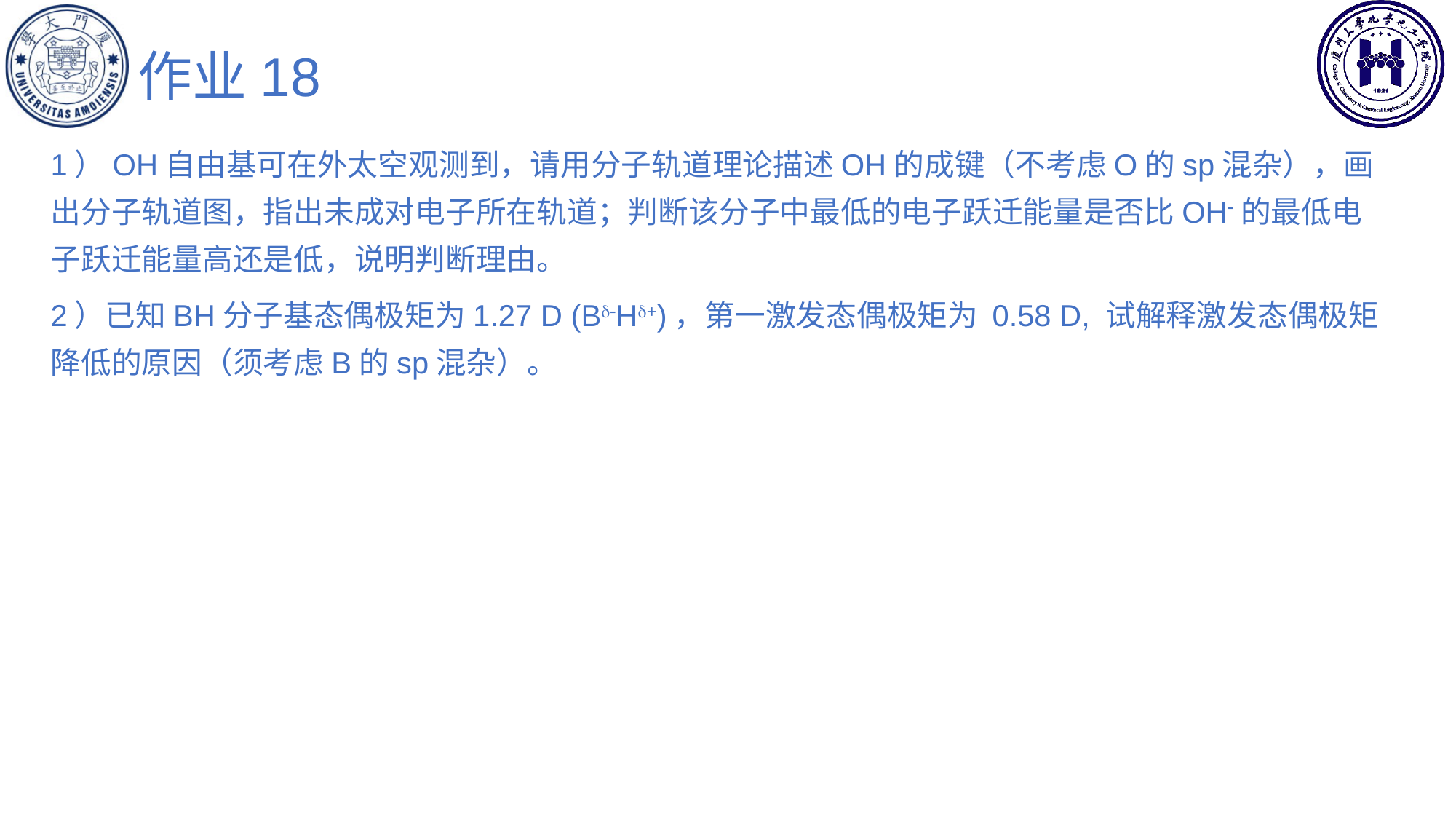

# 作业18
1）OH自由基可在外太空观测到，请用分子轨道理论描述OH的成键（不考虑O的sp混杂），画出分子轨道图，指出未成对电子所在轨道；判断该分子中最低的电子跃迁能量是否比OH−的最低电子跃迁能量高还是低，说明判断理由。
2）已知BH分子基态偶极矩为1.27 D (Bδ−Hδ+)，第一激发态偶极矩为 0.58 D, 试解释激发态偶极矩降低的原因（须考虑B的sp混杂）。